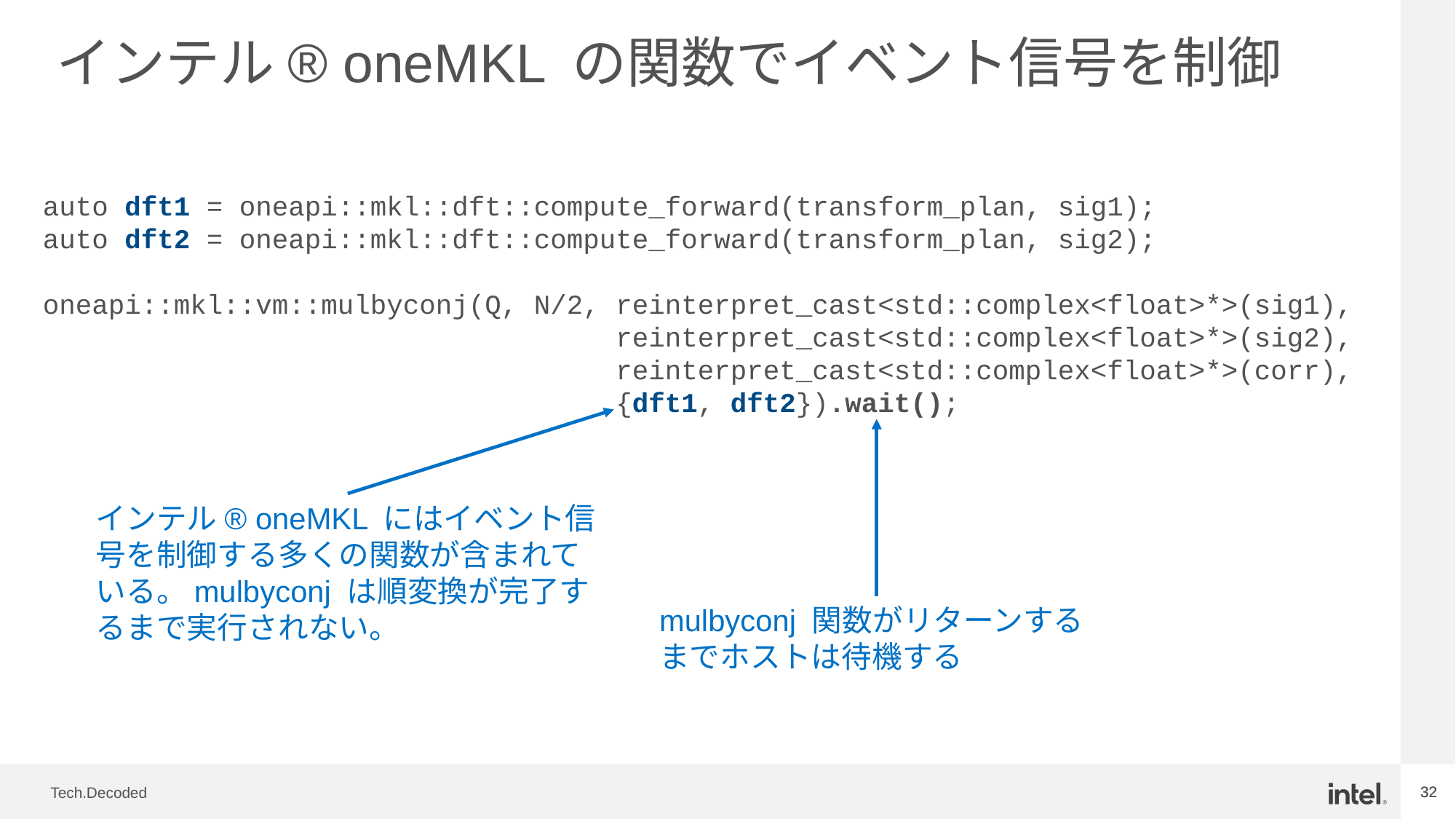

# インテル® oneMKL の関数でイベント信号を制御
auto dft1 = oneapi::mkl::dft::compute_forward(transform_plan, sig1);
auto dft2 = oneapi::mkl::dft::compute_forward(transform_plan, sig2);

oneapi::mkl::vm::mulbyconj(Q, N/2, reinterpret_cast<std::complex<float>*>(sig1),
                                   reinterpret_cast<std::complex<float>*>(sig2),
                                   reinterpret_cast<std::complex<float>*>(corr),
                                   {dft1, dft2}).wait();
インテル® oneMKL にはイベント信号を制御する多くの関数が含まれている。mulbyconj は順変換が完了するまで実行されない。
mulbyconj 関数がリターンするまでホストは待機する